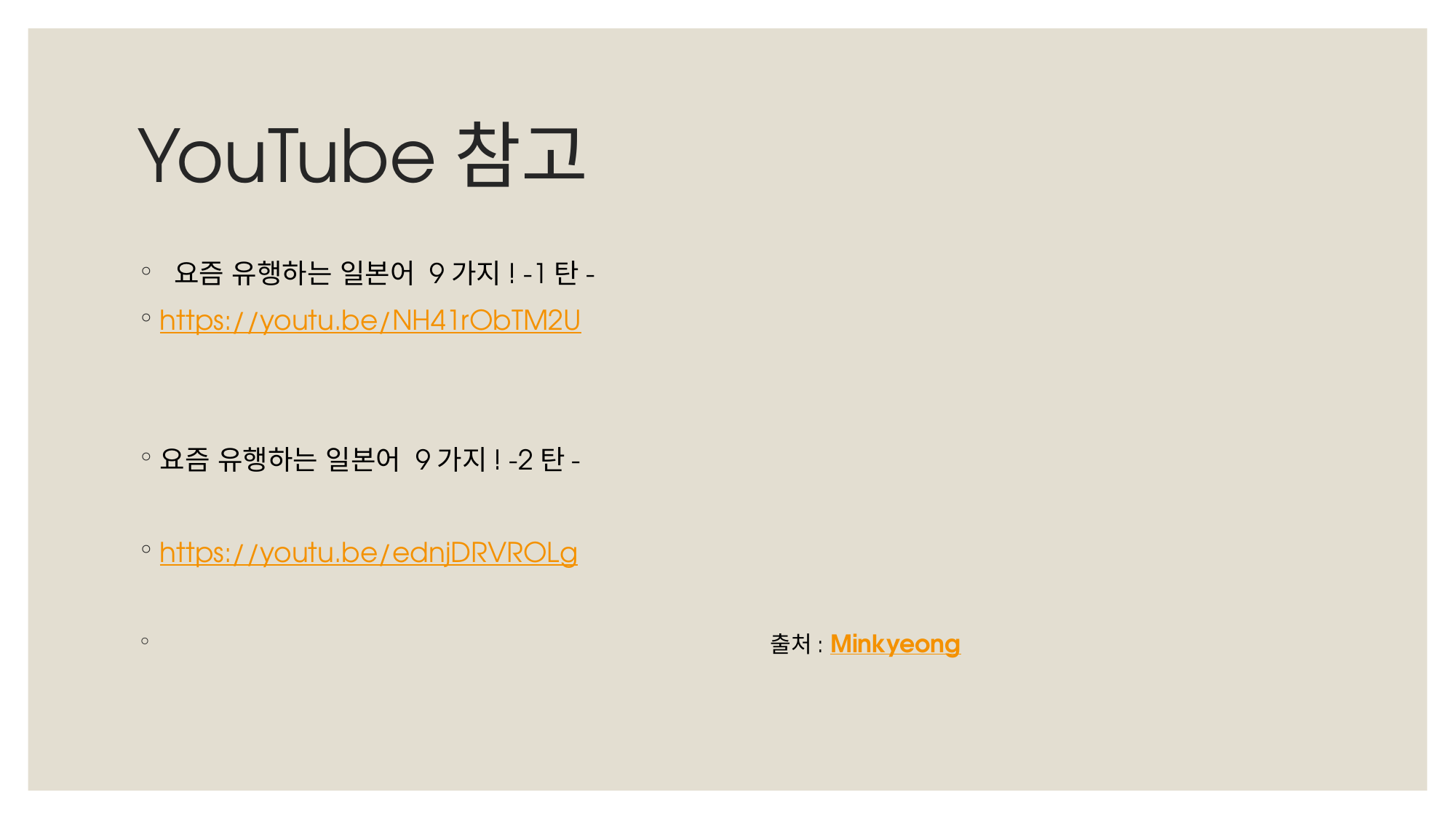

# YouTube참고
 요즘 유행하는 일본어 9가지! -1탄-
https://youtu.be/NH41rObTM2U

요즘 유행하는 일본어 9가지! -2탄-

https://youtu.be/ednjDRVROLg

                                                                                               출처: Minkyeong